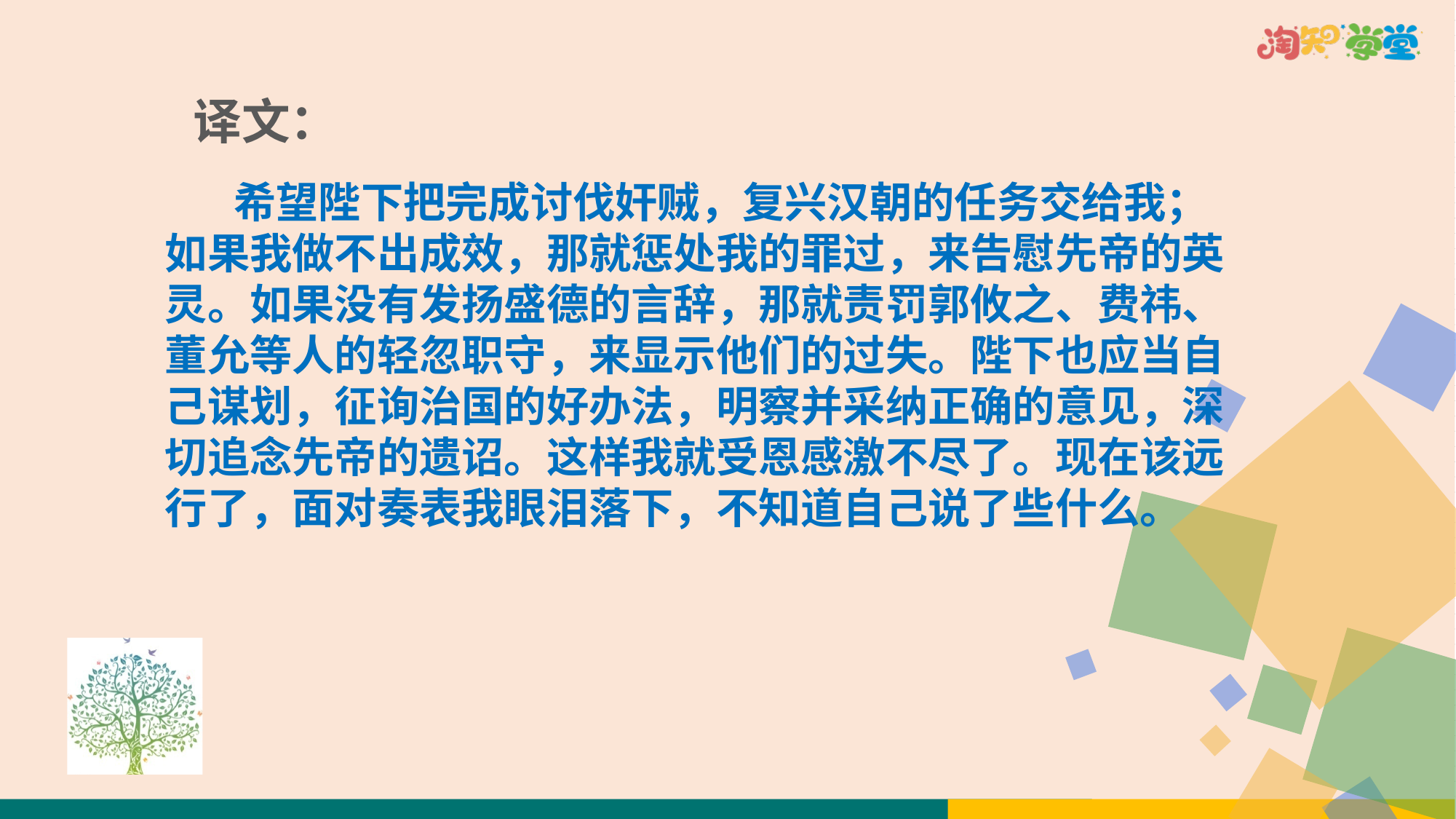

译文：
   希望陛下把完成讨伐奸贼，复兴汉朝的任务交给我；如果我做不出成效，那就惩处我的罪过，来告慰先帝的英灵。如果没有发扬盛德的言辞，那就责罚郭攸之、费祎、董允等人的轻忽职守，来显示他们的过失。陛下也应当自己谋划，征询治国的好办法，明察并采纳正确的意见，深切追念先帝的遗诏。这样我就受恩感激不尽了。现在该远行了，面对奏表我眼泪落下，不知道自己说了些什么。